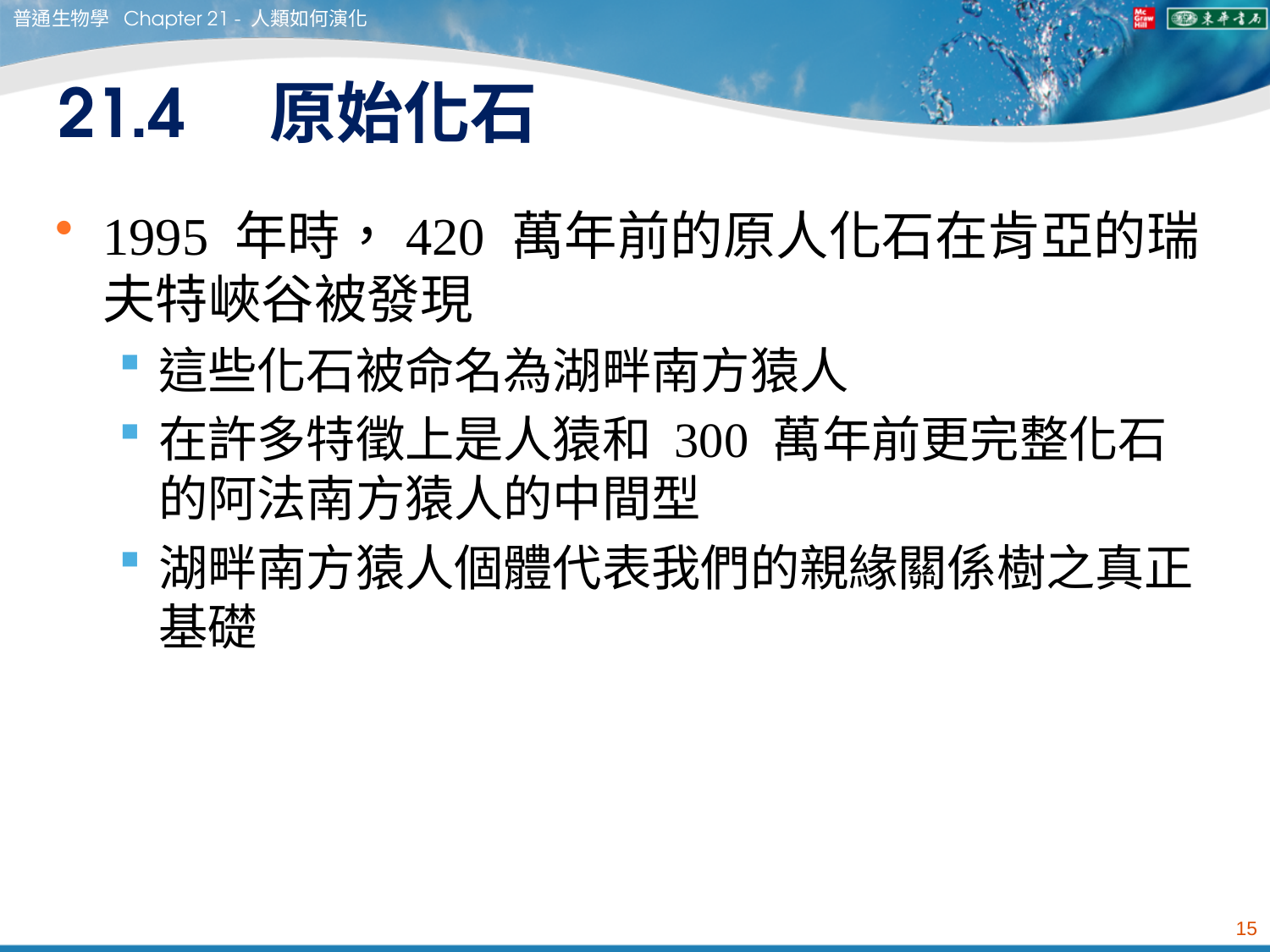

普通生物學  Chapter 21 - 人類如何演化
# 21.4　原始化石
1995 年時，420 萬年前的原人化石在肯亞的瑞夫特峽谷被發現
這些化石被命名為湖畔南方猿人
在許多特徵上是人猿和 300 萬年前更完整化石的阿法南方猿人的中間型
湖畔南方猿人個體代表我們的親緣關係樹之真正基礎
15